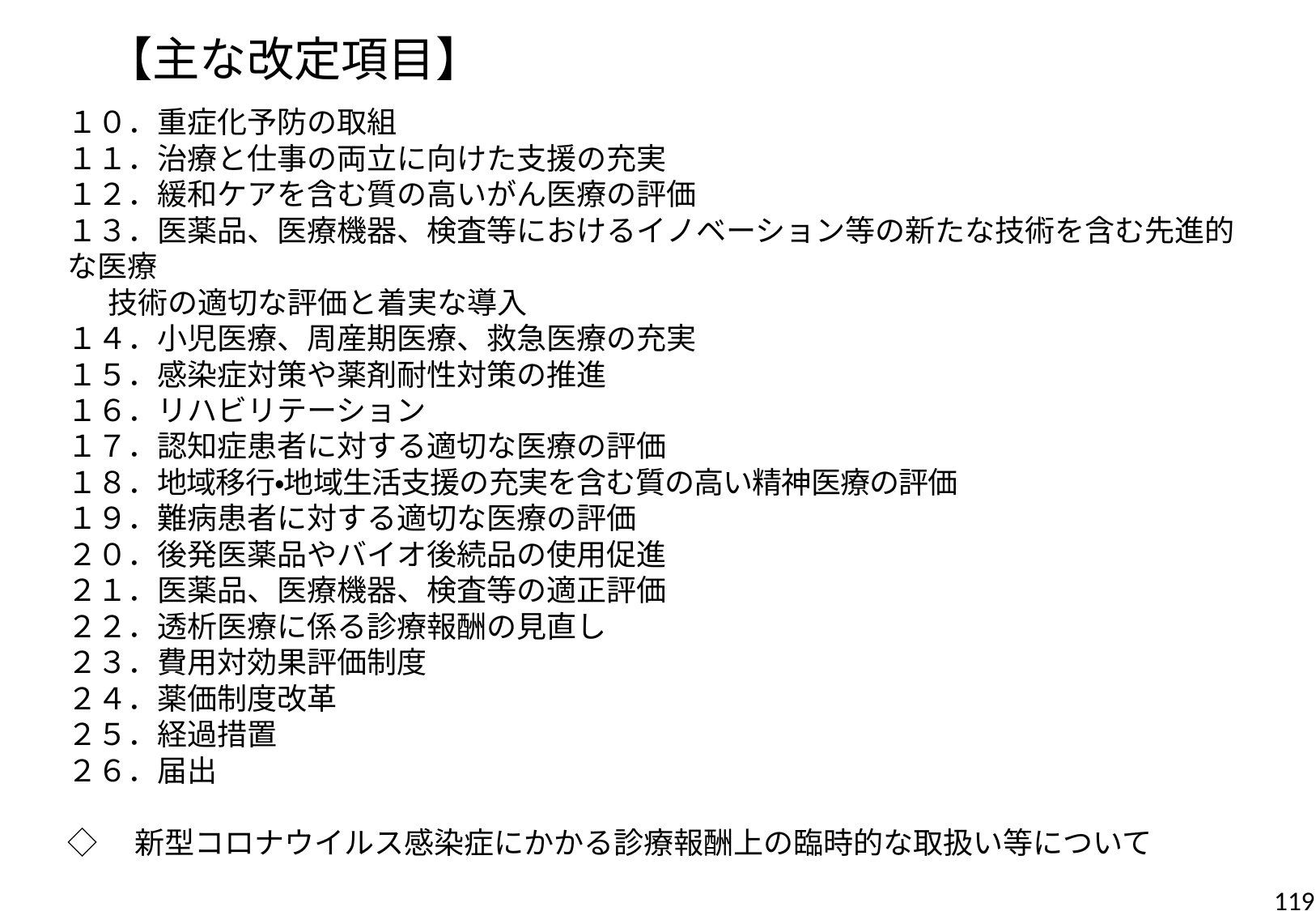

# 【主な改定項目】
１０．重症化予防の取組
１１．治療と仕事の両立に向けた支援の充実
１２．緩和ケアを含む質の高いがん医療の評価
１３．医薬品、医療機器、検査等におけるイノベーション等の新たな技術を含む先進的な医療
     技術の適切な評価と着実な導入
１４．小児医療、周産期医療、救急医療の充実
１５．感染症対策や薬剤耐性対策の推進
１６．リハビリテーション
１７．認知症患者に対する適切な医療の評価
１８．地域移行・地域生活支援の充実を含む質の高い精神医療の評価
１９．難病患者に対する適切な医療の評価
２０．後発医薬品やバイオ後続品の使用促進
２１．医薬品、医療機器、検査等の適正評価
２２．透析医療に係る診療報酬の見直し
２３．費用対効果評価制度
２４．薬価制度改革
２５．経過措置
２６．届出

◇　新型コロナウイルス感染症にかかる診療報酬上の臨時的な取扱い等について
119